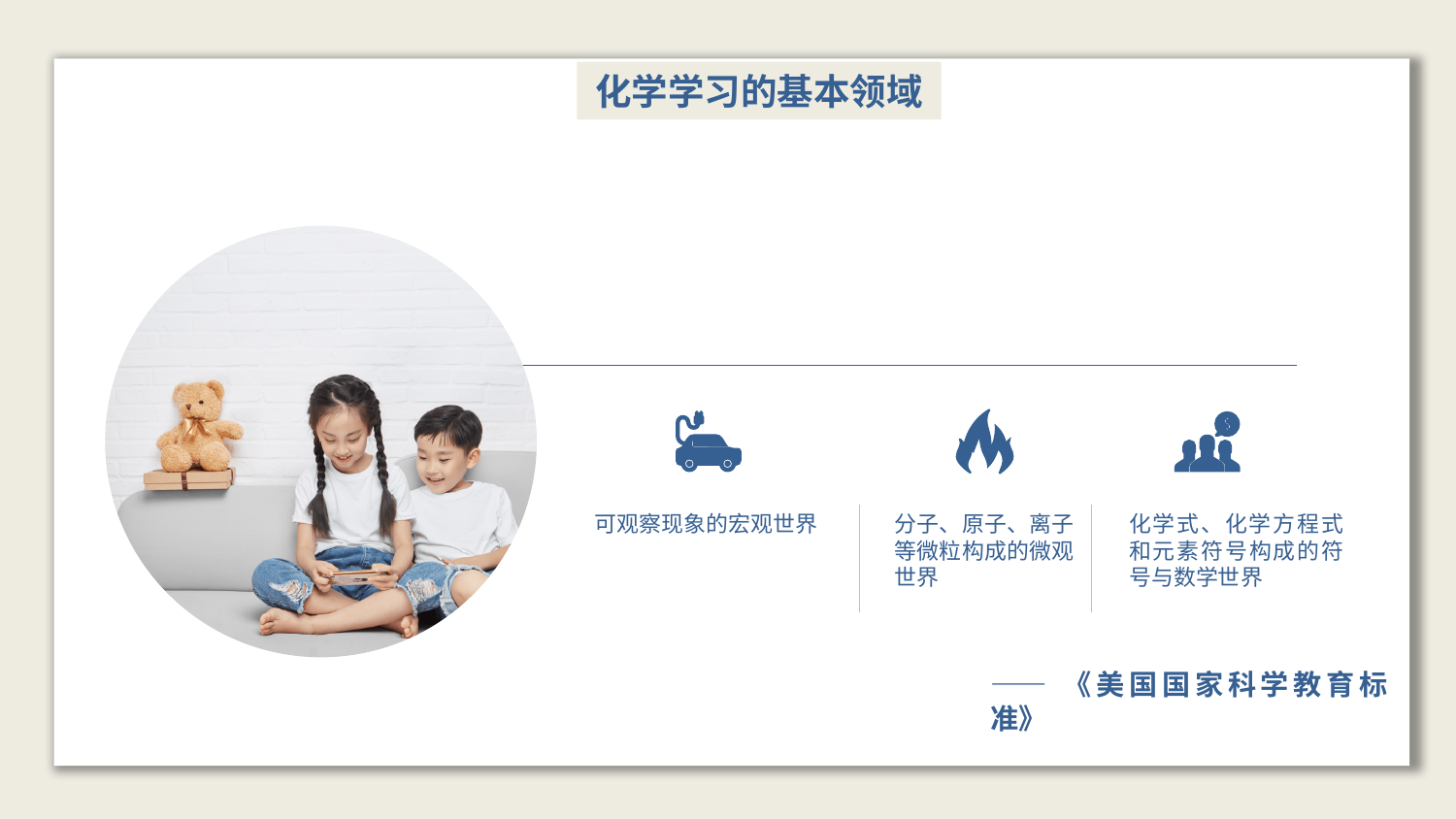

化学学习的基本领域

可观察现象的宏观世界
分子、原子、离子等微粒构成的微观世界
化学式、化学方程式和元素符号构成的符号与数学世界
——《美国国家科学教育标准》